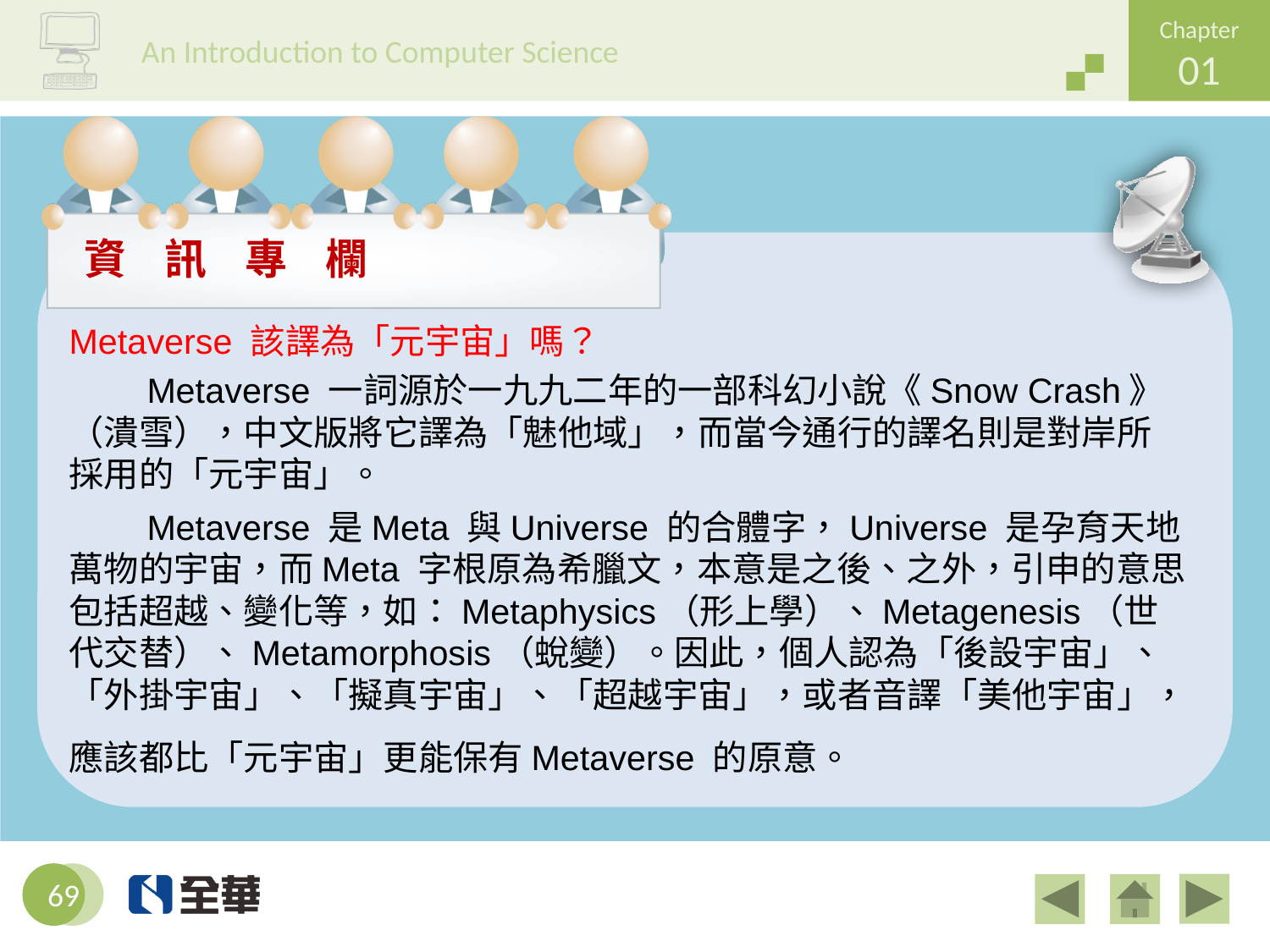

Metaverse 該譯為「元宇宙」嗎？
        Metaverse 一詞源於一九九二年的一部科幻小說《Snow Crash》（潰雪），中文版將它譯為「魅他域」，而當今通行的譯名則是對岸所採用的「元宇宙」。
        Metaverse 是Meta 與Universe 的合體字，Universe 是孕育天地萬物的宇宙，而Meta 字根原為希臘文，本意是之後、之外，引申的意思包括超越、變化等，如：Metaphysics（形上學）、Metagenesis（世代交替）、Metamorphosis（蛻變）。因此，個人認為「後設宇宙」、「外掛宇宙」、「擬真宇宙」、「超越宇宙」，或者音譯「美他宇宙」，應該都比「元宇宙」更能保有Metaverse 的原意。